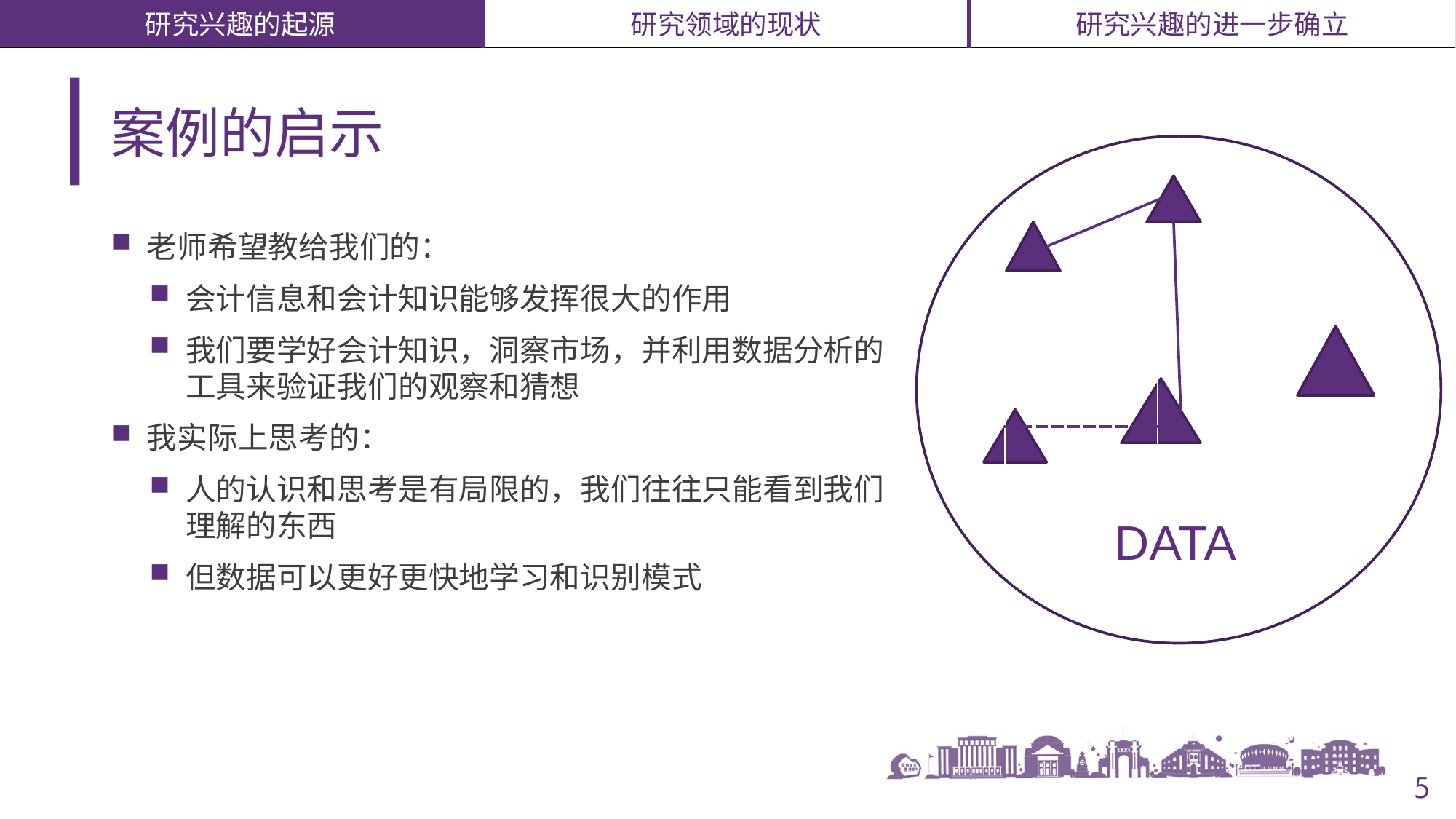

# 案例的启示

老师希望教给我们的：
会计信息和会计知识能够发挥很大的作用
我们要学好会计知识，洞察市场，并利用数据分析的工具来验证我们的观察和猜想
我实际上思考的：
人的认识和思考是有局限的，我们往往只能看到我们理解的东西
但数据可以更好更快地学习和识别模式

|  |
| --- |
|  |

DATA
5